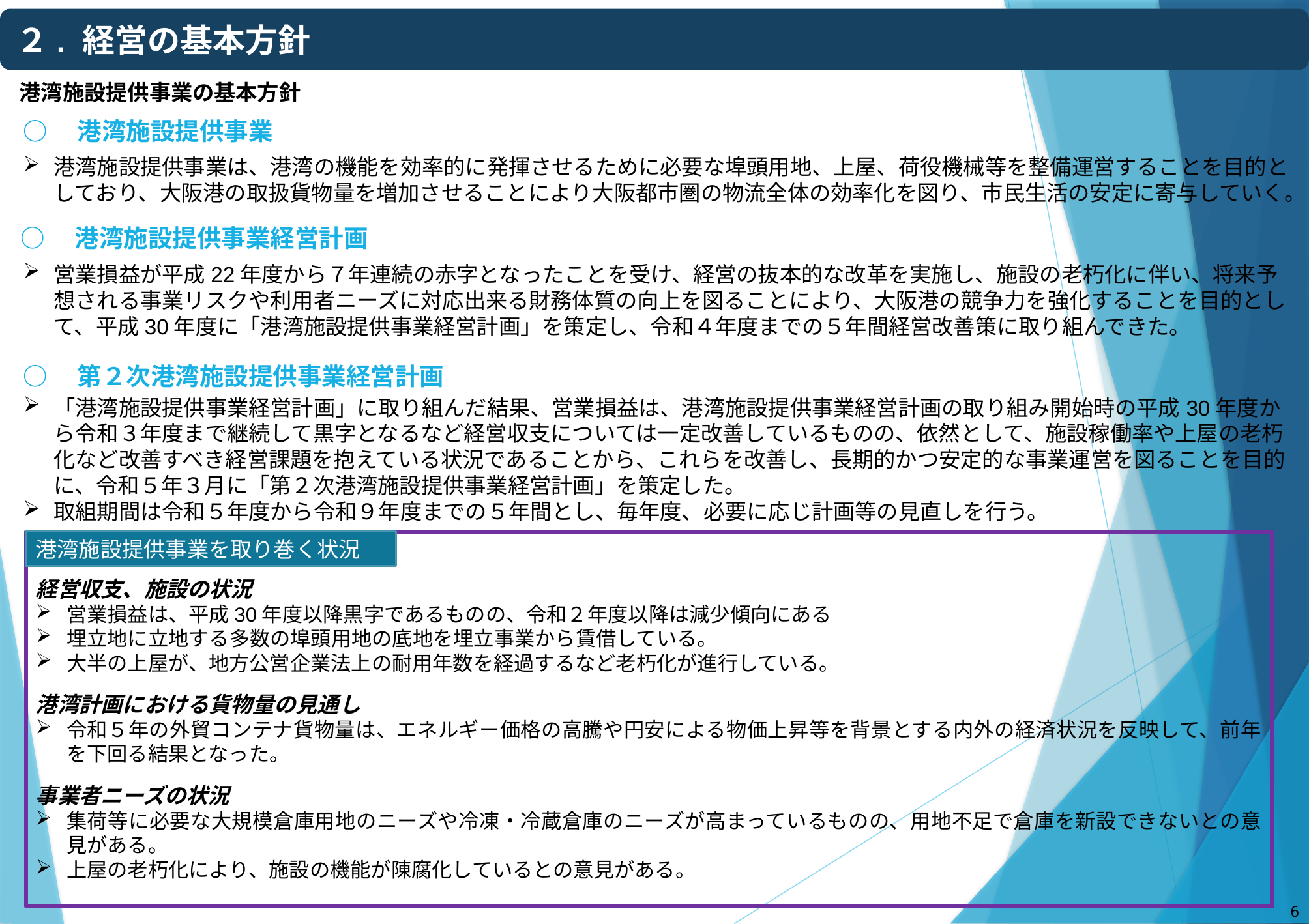

２. 経営の基本方針
港湾施設提供事業の基本方針
○　港湾施設提供事業
港湾施設提供事業は、港湾の機能を効率的に発揮させるために必要な埠頭用地、上屋、荷役機械等を整備運営することを目的としており、大阪港の取扱貨物量を増加させることにより大阪都市圏の物流全体の効率化を図り、市民生活の安定に寄与していく。

営業損益が平成22年度から７年連続の赤字となったことを受け、経営の抜本的な改革を実施し、施設の老朽化に伴い、将来予想される事業リスクや利用者ニーズに対応出来る財務体質の向上を図ることにより、大阪港の競争力を強化することを目的として、平成30年度に「港湾施設提供事業経営計画」を策定し、令和４年度までの５年間経営改善策に取り組んできた。

「港湾施設提供事業経営計画」に取り組んだ結果、営業損益は、港湾施設提供事業経営計画の取り組み開始時の平成30年度から令和３年度まで継続して黒字となるなど経営収支については一定改善しているものの、依然として、施設稼働率や上屋の老朽化など改善すべき経営課題を抱えている状況であることから、これらを改善し、長期的かつ安定的な事業運営を図ることを目的に、令和５年３月に「第２次港湾施設提供事業経営計画」を策定した。
取組期間は令和５年度から令和９年度までの５年間とし、毎年度、必要に応じ計画等の見直しを行う。
○　港湾施設提供事業経営計画
○　第２次港湾施設提供事業経営計画
港湾施設提供事業を取り巻く状況

経営収支、施設の状況
営業損益は、平成30年度以降黒字であるものの、令和２年度以降は減少傾向にある
埋立地に立地する多数の埠頭用地の底地を埋立事業から賃借している。
大半の上屋が、地方公営企業法上の耐用年数を経過するなど老朽化が進行している。

港湾計画における貨物量の見通し
令和５年の外貿コンテナ貨物量は、エネルギー価格の高騰や円安による物価上昇等を背景とする内外の経済状況を反映して、前年を下回る結果となった。

事業者ニーズの状況
集荷等に必要な大規模倉庫用地のニーズや冷凍・冷蔵倉庫のニーズが高まっているものの、用地不足で倉庫を新設できないとの意見がある。
上屋の老朽化により、施設の機能が陳腐化しているとの意見がある。
6